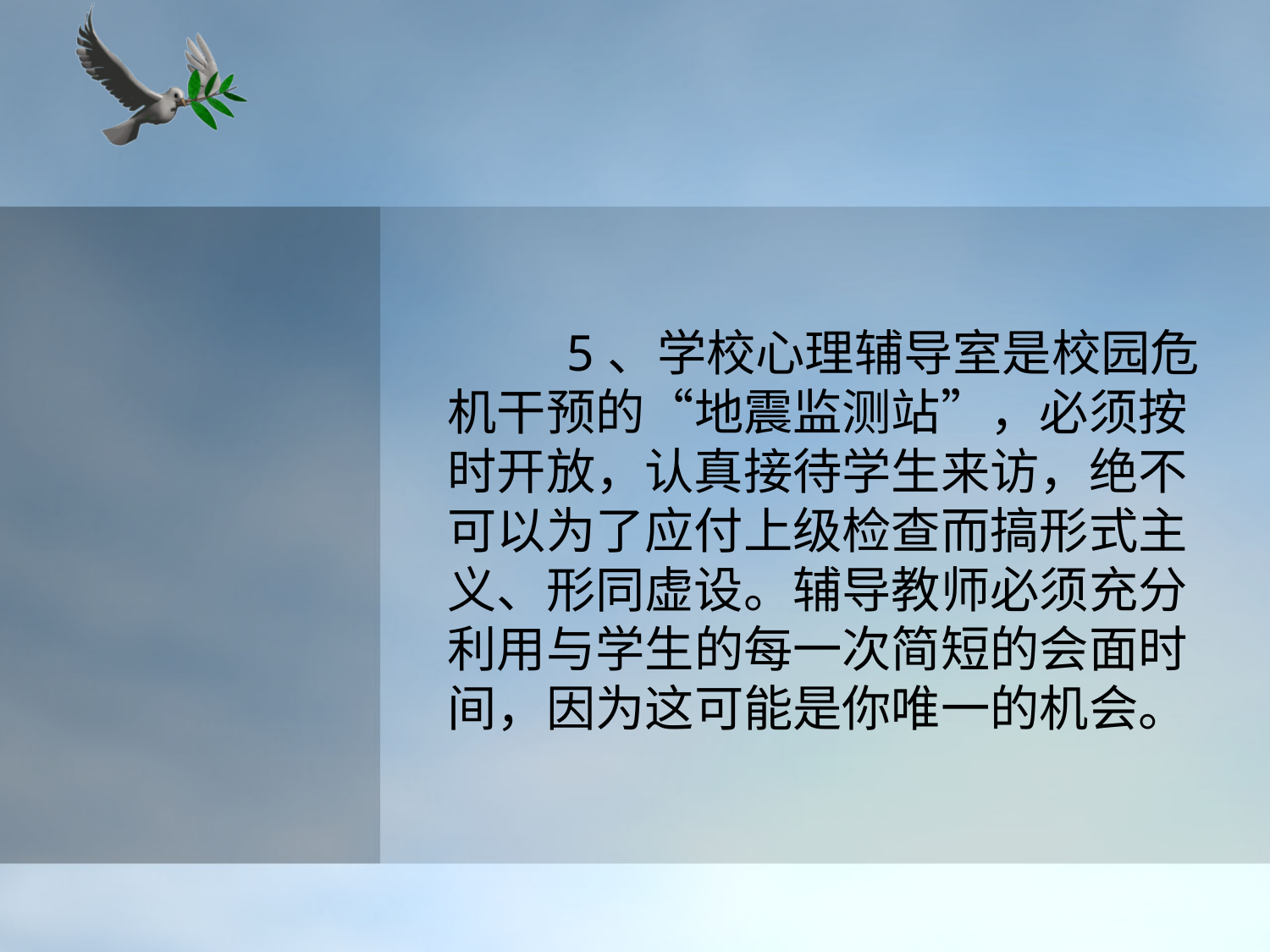

# 5、学校心理辅导室是校园危机干预的“地震监测站”，必须按时开放，认真接待学生来访，绝不可以为了应付上级检查而搞形式主义、形同虚设。辅导教师必须充分利用与学生的每一次简短的会面时间，因为这可能是你唯一的机会。